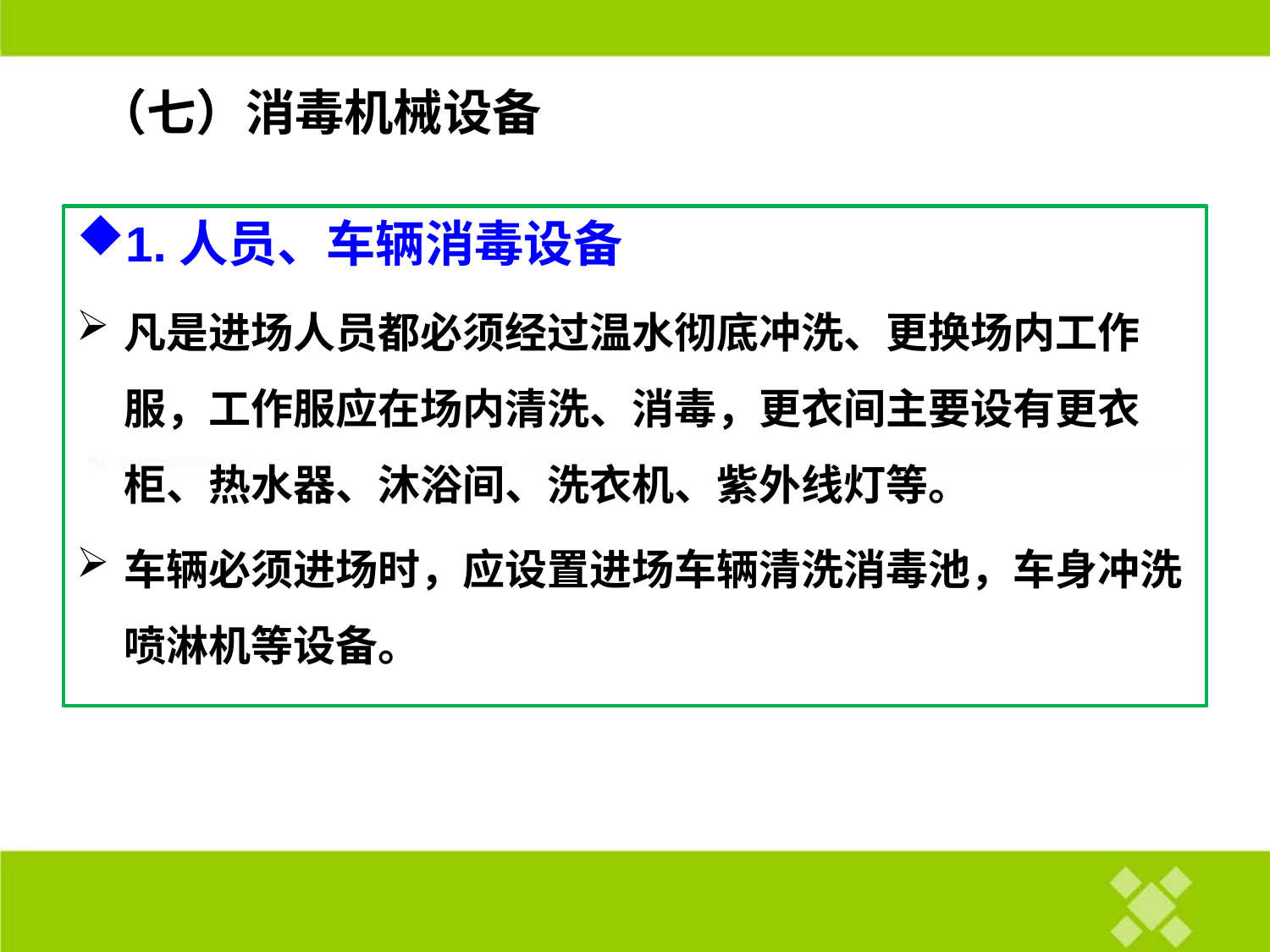

# （七）消毒机械设备
1.人员、车辆消毒设备
凡是进场人员都必须经过温水彻底冲洗、更换场内工作服，工作服应在场内清洗、消毒，更衣间主要设有更衣柜、热水器、沐浴间、洗衣机、紫外线灯等。
车辆必须进场时，应设置进场车辆清洗消毒池，车身冲洗喷淋机等设备。